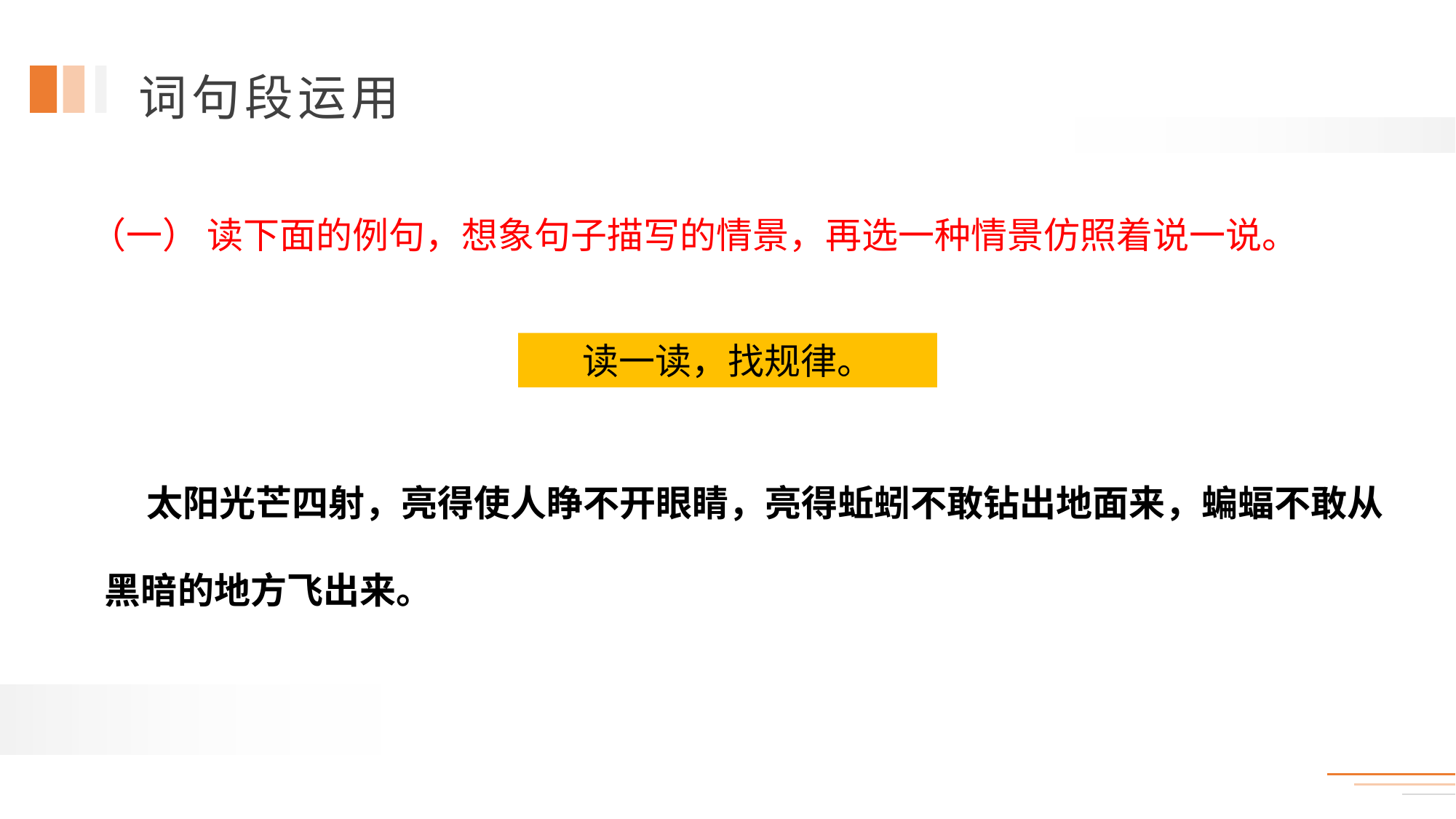

（一） 读下面的例句，想象句子描写的情景，再选一种情景仿照着说一说。
读一读，找规律。
    太阳光芒四射，亮得使人睁不开眼睛，亮得蚯蚓不敢钻出地面来，蝙蝠不敢从黑暗的地方飞出来。